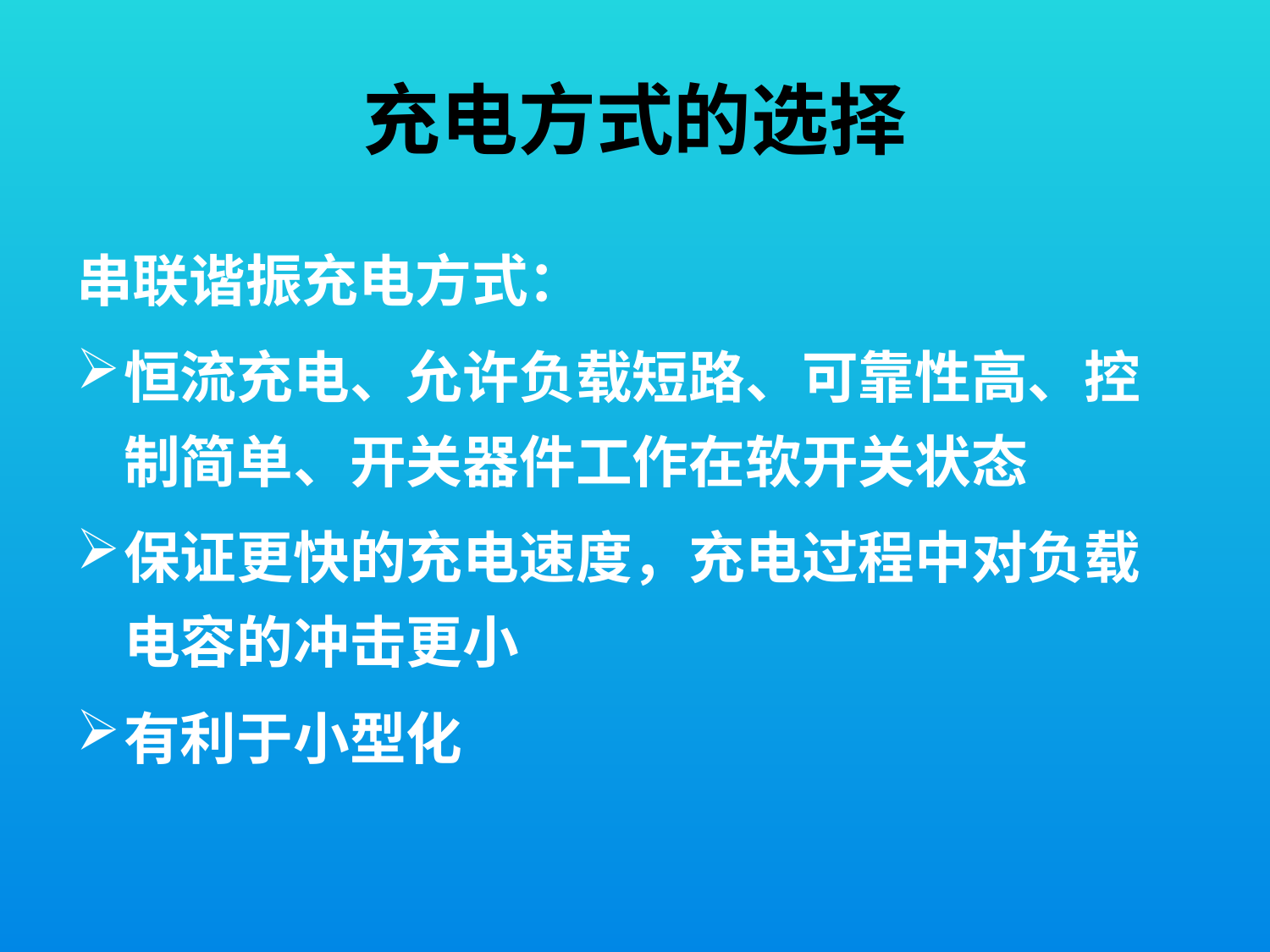

# 充电方式的选择
串联谐振充电方式：
恒流充电、允许负载短路、可靠性高、控制简单、开关器件工作在软开关状态
保证更快的充电速度，充电过程中对负载电容的冲击更小
有利于小型化